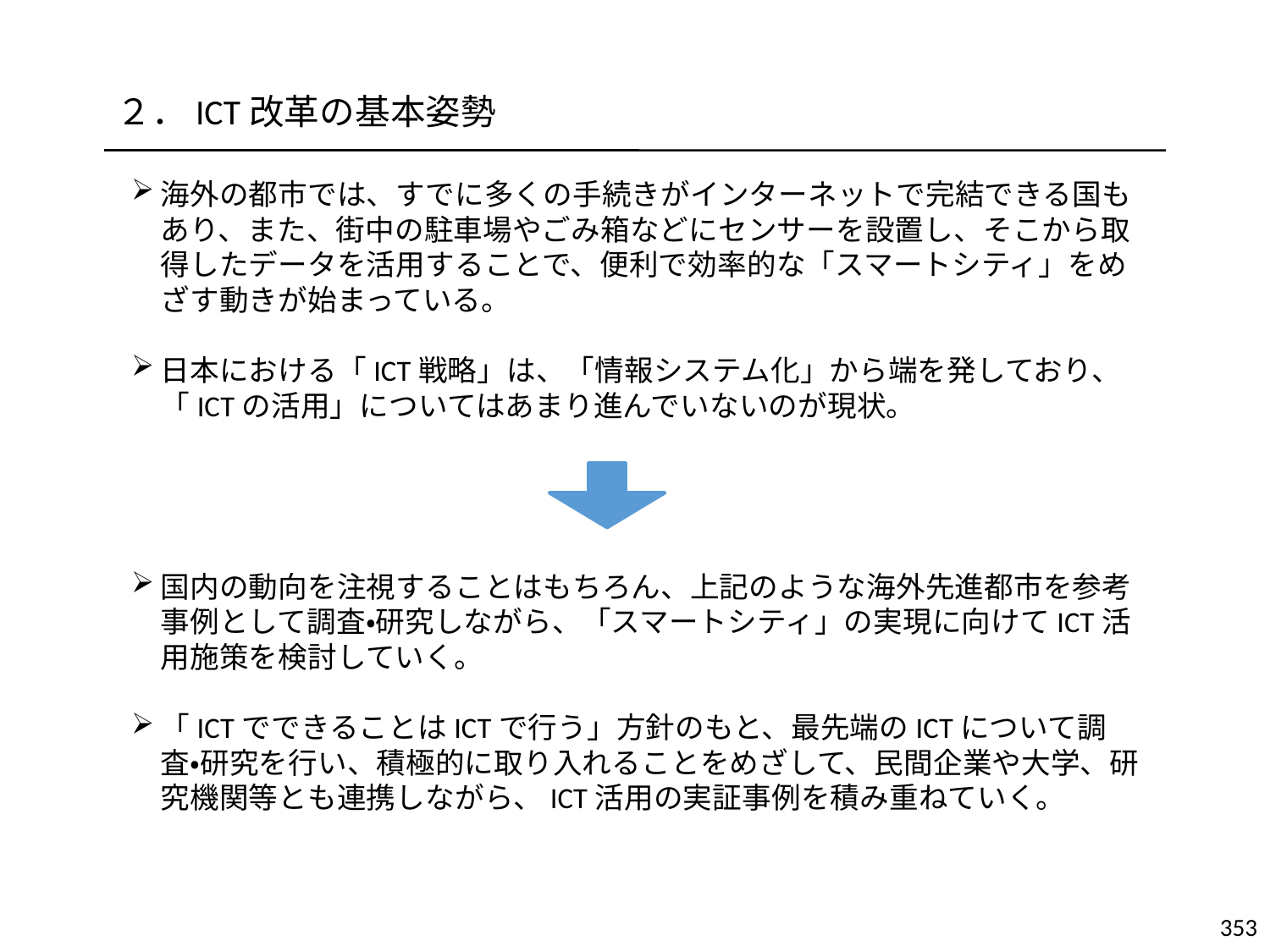

２．ICT改革の基本姿勢

海外の都市では、すでに多くの手続きがインターネットで完結できる国もあり、また、街中の駐車場やごみ箱などにセンサーを設置し、そこから取得したデータを活用することで、便利で効率的な「スマートシティ」をめざす動きが始まっている。

日本における「ICT戦略」は、「情報システム化」から端を発しており、
　「ICTの活用」についてはあまり進んでいないのが現状。

国内の動向を注視することはもちろん、上記のような海外先進都市を参考事例として調査・研究しながら、「スマートシティ」の実現に向けてICT活用施策を検討していく。

「ICTでできることはICTで行う」方針のもと、最先端のICTについて調査・研究を行い、積極的に取り入れることをめざして、民間企業や大学、研究機関等とも連携しながら、ICT活用の実証事例を積み重ねていく。
353